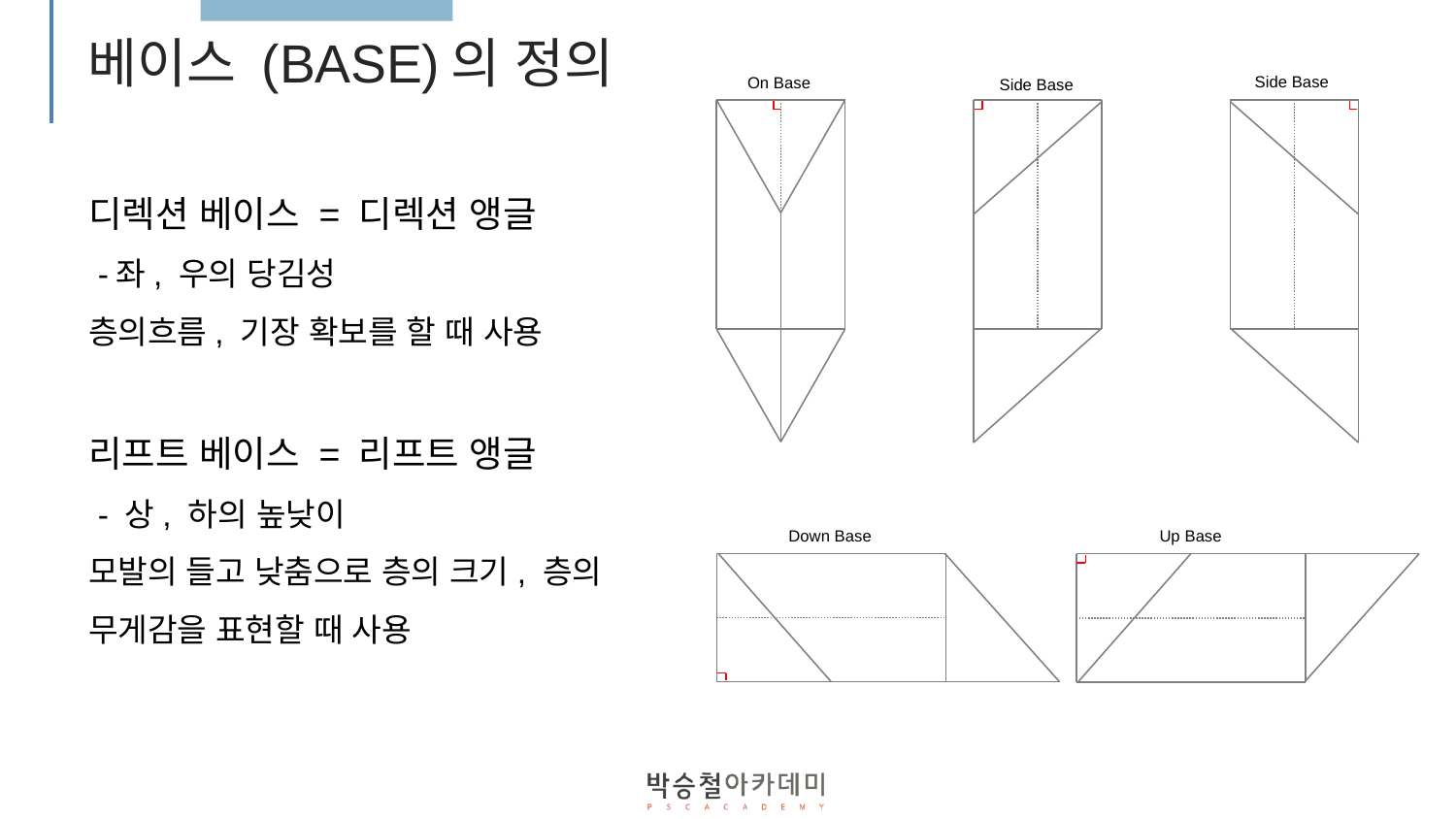

# 베이스 (BASE)의 정의
Side Base
On Base
Side Base
디렉션 베이스 = 디렉션 앵글
 -좌, 우의 당김성
층의흐름, 기장 확보를 할 때 사용

리프트 베이스 = 리프트 앵글
 - 상, 하의 높낮이
모발의 들고 낮춤으로 층의 크기, 층의 무게감을 표현할 때 사용
Down Base
Up Base